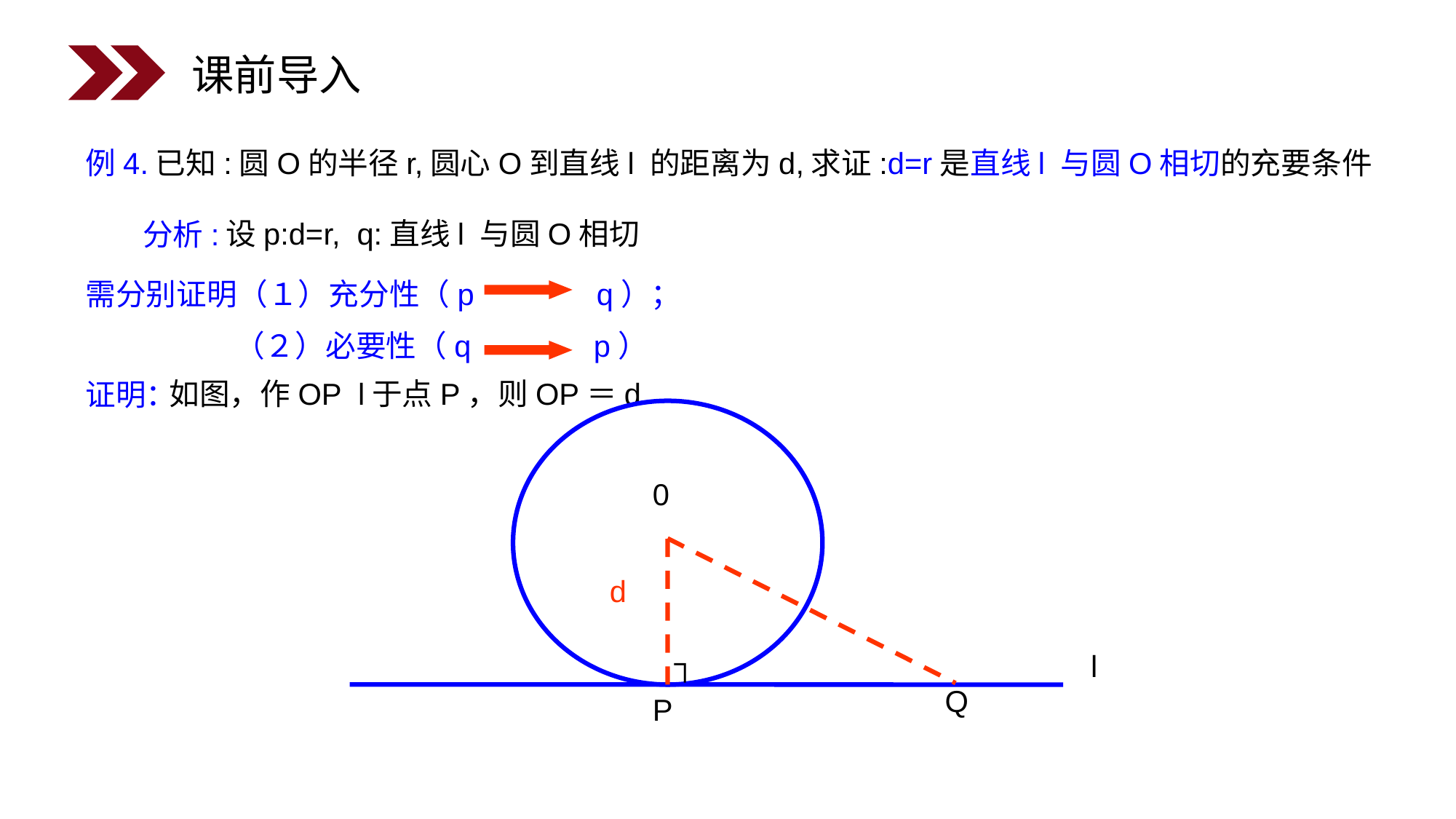

课前导入
例4.已知:圆O的半径r,圆心O到直线l 的距离为d,求证:d=r是直线l 与圆O相切的充要条件
设p:d=r,  q:直线l 与圆O相切
分析:
需分别证明（１）充分性（p　       　q）；
   　　　　（２）必要性（q　       　p）

如图，作OP  l于点P，则OP＝d．
证明：

0

d
┐
l
Q

P